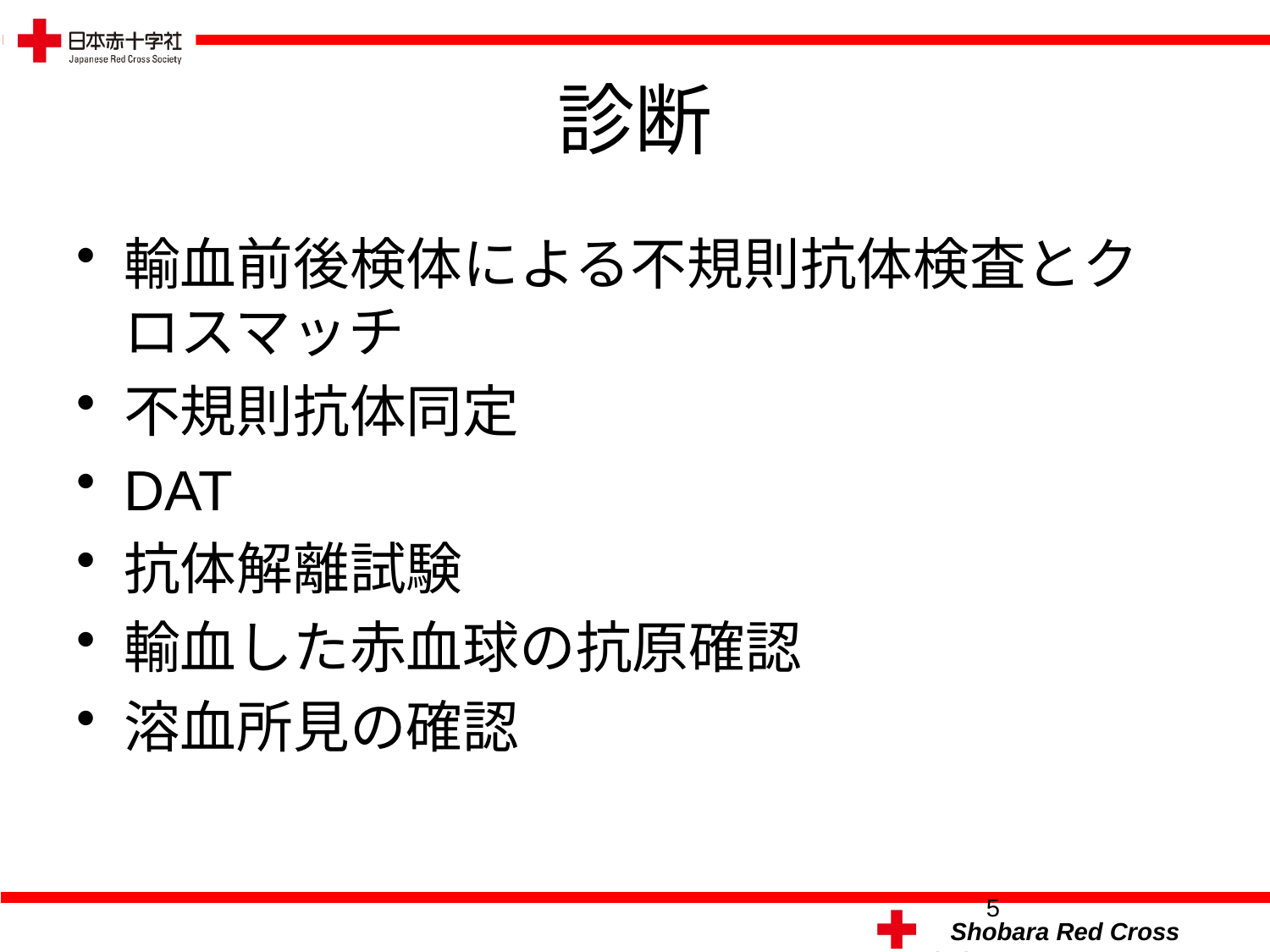

# 診断
輸血前後検体による不規則抗体検査とクロスマッチ
不規則抗体同定
DAT
抗体解離試験
輸血した赤血球の抗原確認
溶血所見の確認

5